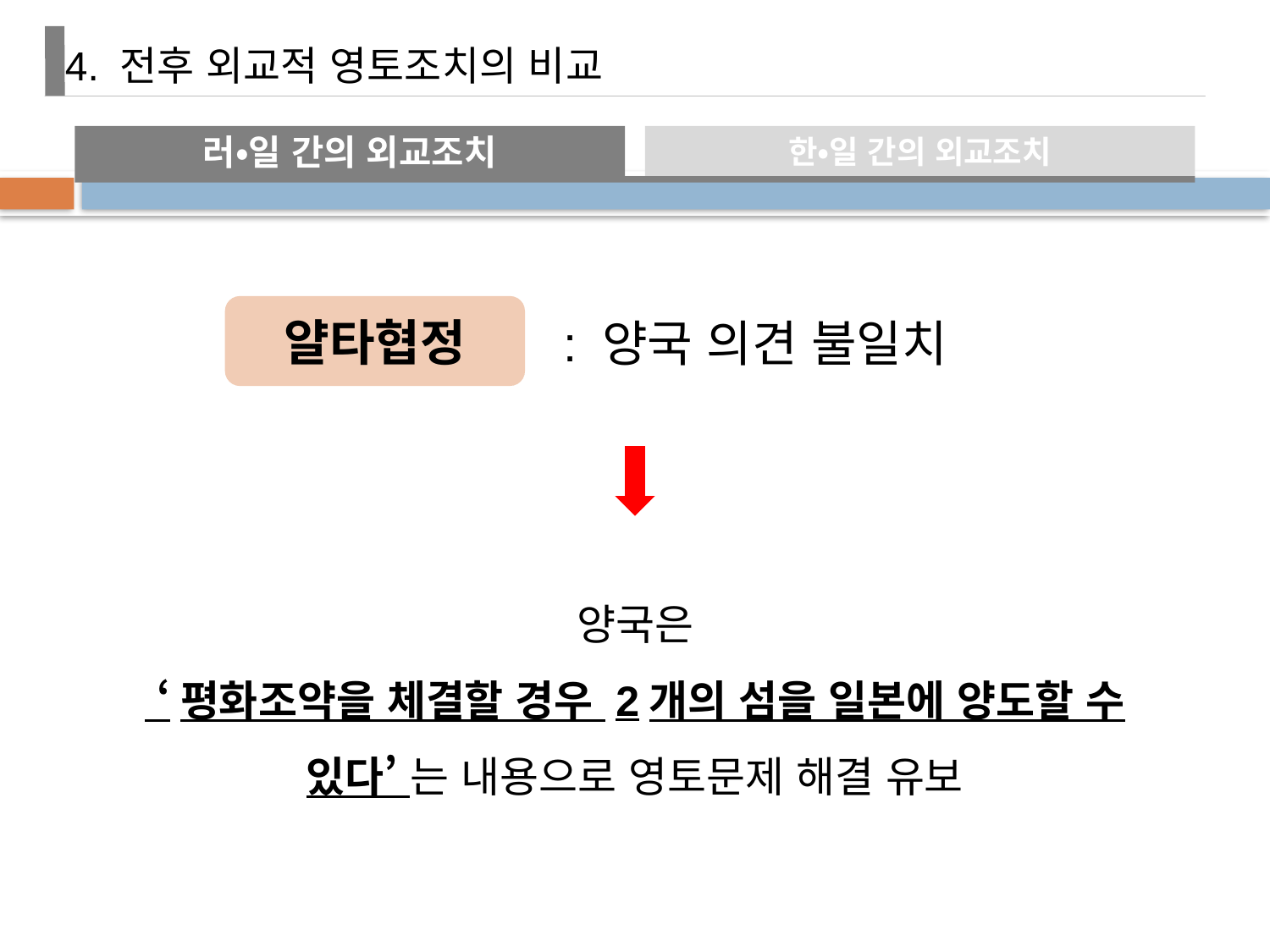

4. 전후 외교적 영토조치의 비교
러•일 간의 외교조치
한•일 간의 외교조치

얄타협정
: 양국 의견 불일치

양국은
 ‘평화조약을 체결할 경우 2개의 섬을 일본에 양도할 수 있다’ 는 내용으로 영토문제 해결 유보